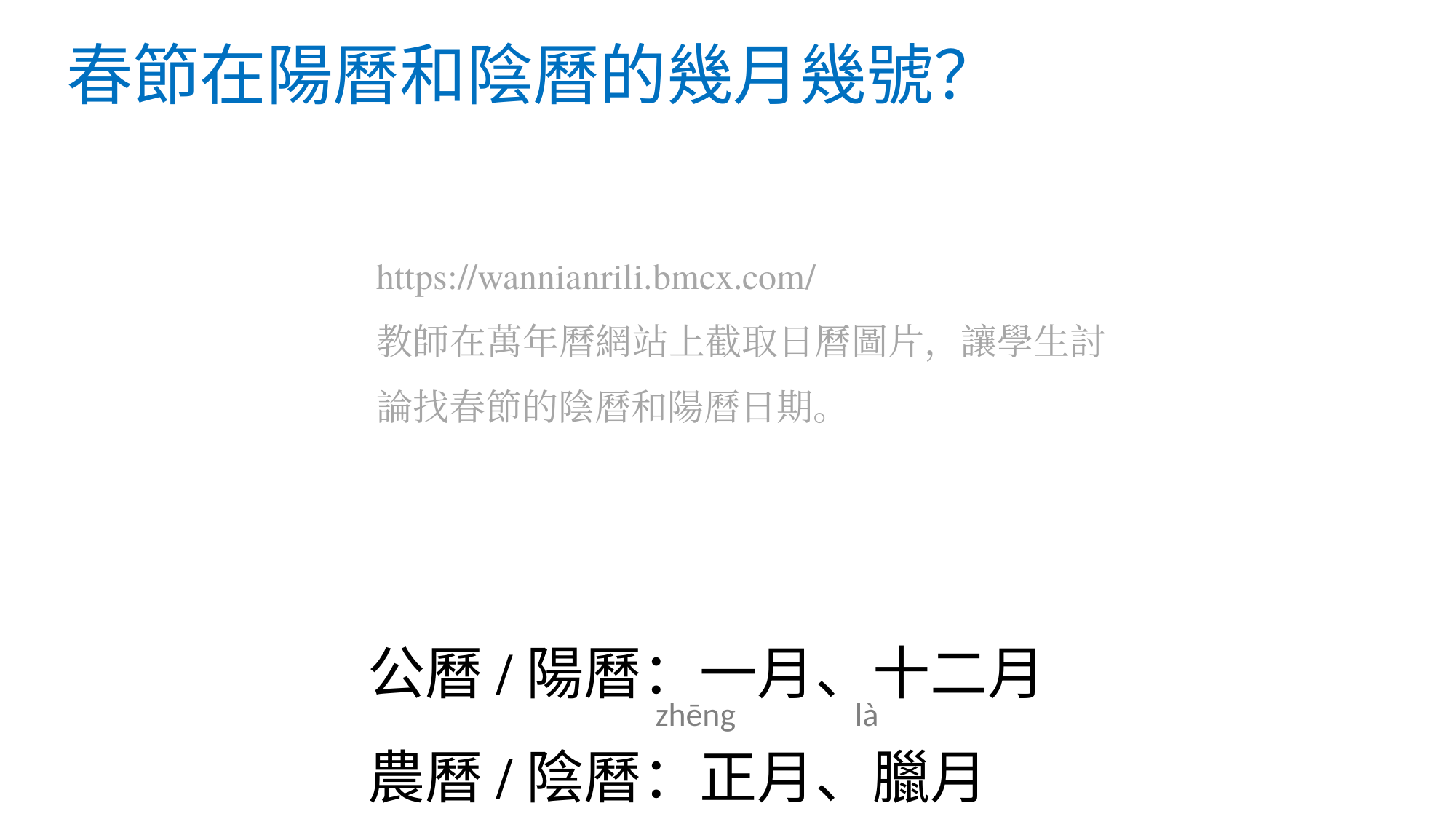

# 春節在陽曆和陰曆的幾月幾號？
https://wannianrili.bmcx.com/
教師在萬年曆網站上截取日曆圖片，讓學生討論找春節的陰曆和陽曆日期。
公曆/陽曆：一月、十二月
農曆/陰曆：正月、臘月
zhēng                là